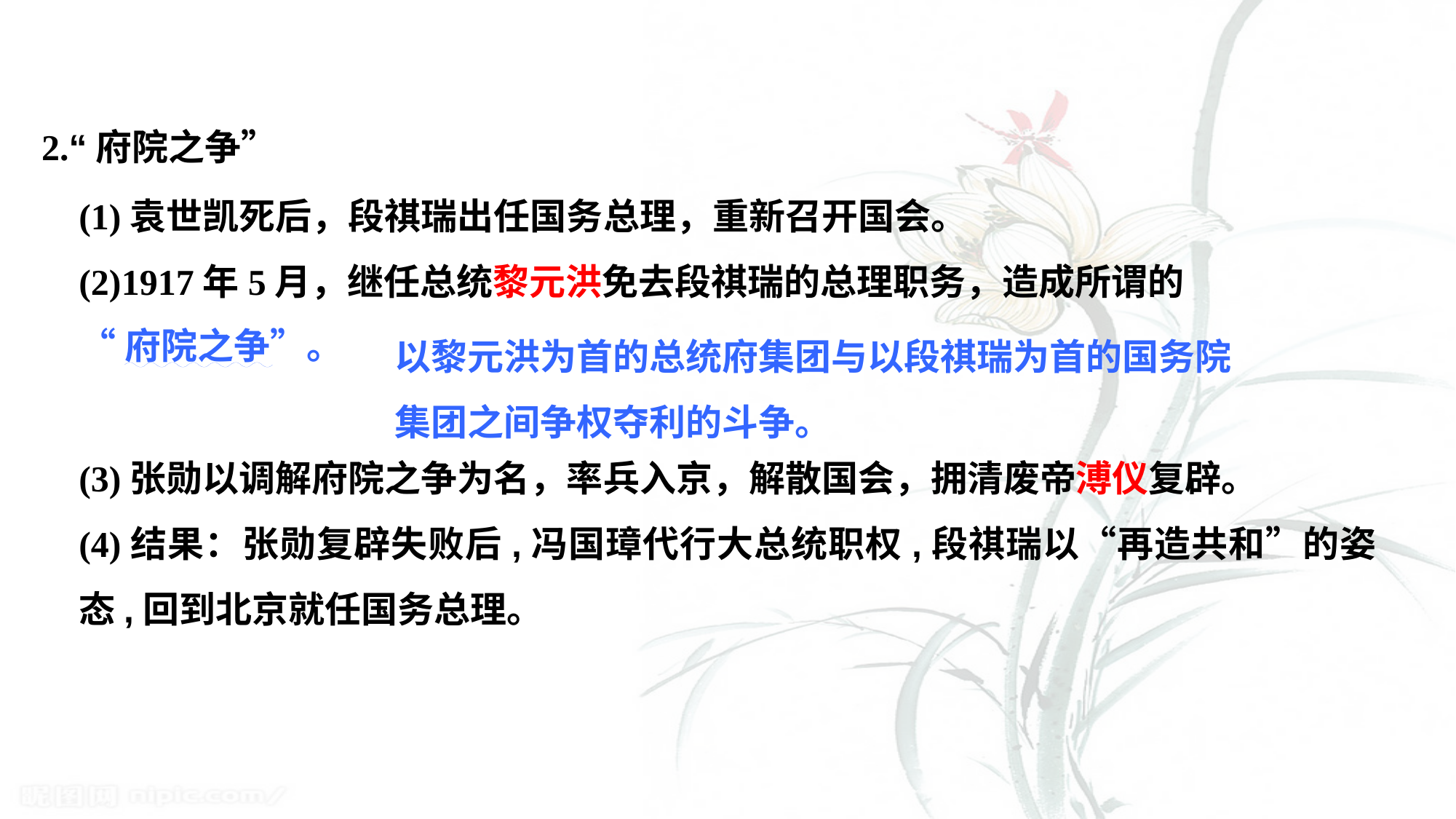

2.“府院之争”
(1)袁世凯死后，段祺瑞出任国务总理，重新召开国会。
(2)1917年5月，继任总统黎元洪免去段祺瑞的总理职务，造成所谓的

(3)张勋以调解府院之争为名，率兵入京，解散国会，拥清废帝溥仪复辟。
(4)结果：张勋复辟失败后,冯国璋代行大总统职权,段祺瑞以“再造共和”的姿态,回到北京就任国务总理。
以黎元洪为首的总统府集团与以段祺瑞为首的国务院集团之间争权夺利的斗争。
“府院之争”。